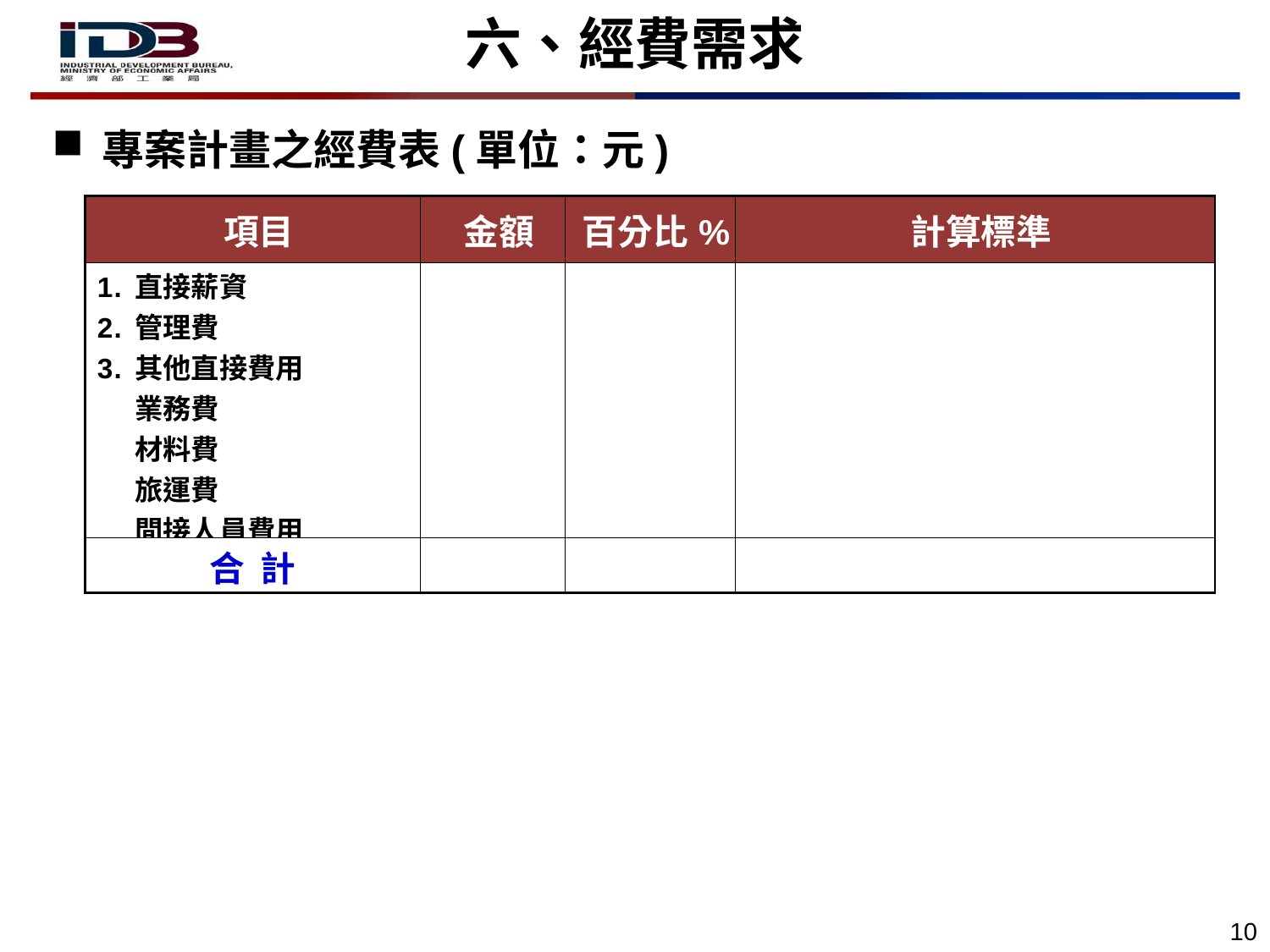

六、經費需求
專案計畫之經費表(單位：元)
| 項目 | 金額 | 百分比% | 計算標準 |
| --- | --- | --- | --- |
| 直接薪資 管理費 其他直接費用 業務費 材料費 旅運費 間接人員費用 … |  |  |  |
| 合 計 |  |  |  |